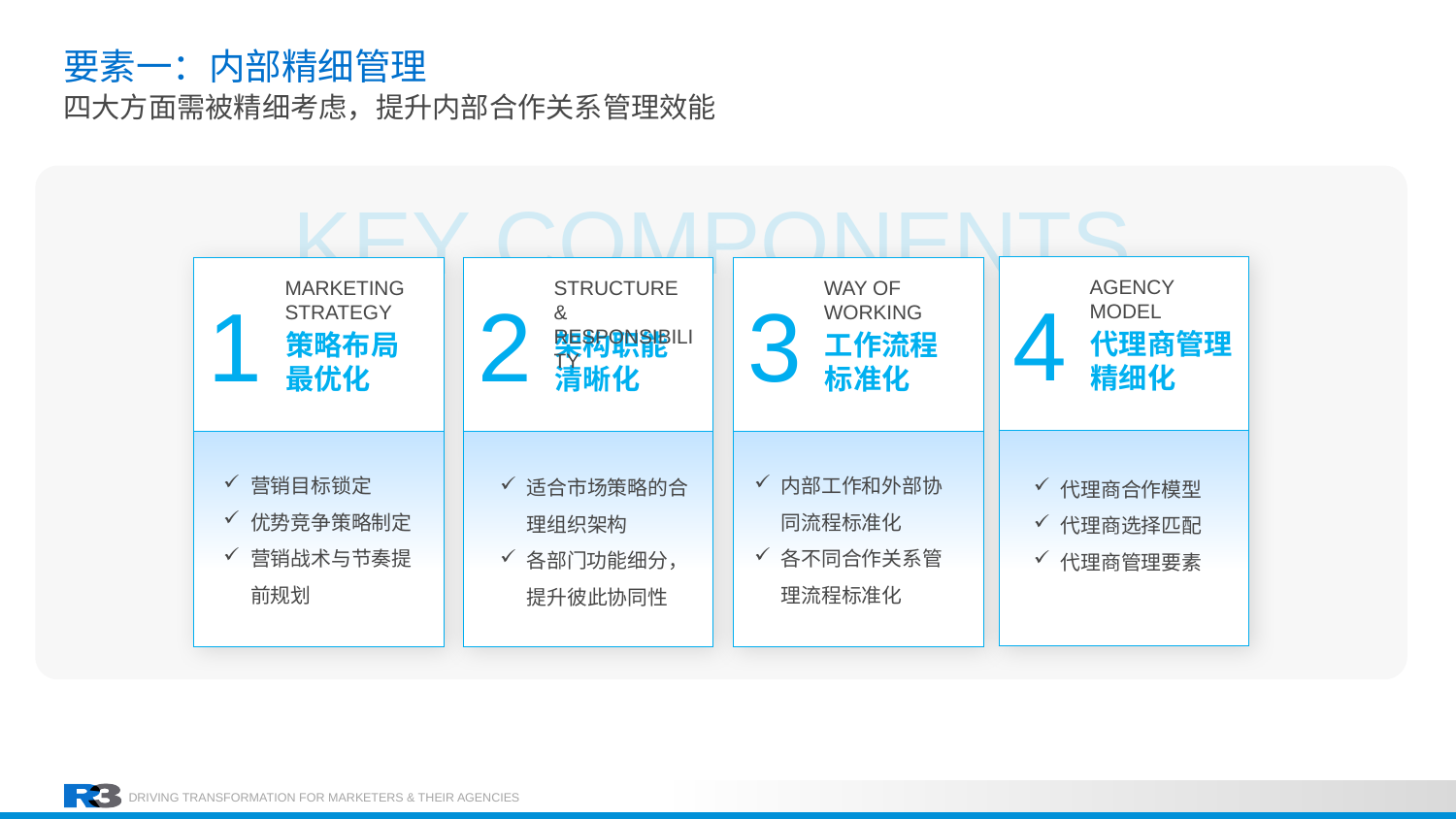

# 要素一：内部精细管理 四大方面需被精细考虑，提升内部合作关系管理效能

KEY COMPONENTS
| 4 |  |
| --- | --- |
|  |  |
| 1 |  |
| --- | --- |
|  |  |
| 2 |  |
| --- | --- |
|  |  |
| 3 |  |
| --- | --- |
|  |  |
AGENCY
MODEL
MARKETING
STRATEGY
STRUCTURE &
RESPONSIBILITY
WAY OF
WORKING
代理商管理
精细化
策略布局
最优化
架构职能
清晰化
工作流程
标准化
营销目标锁定
优势竞争策略制定
营销战术与节奏提前规划
内部工作和外部协同流程标准化
各不同合作关系管理流程标准化
适合市场策略的合理组织架构
各部门功能细分，提升彼此协同性
代理商合作模型
代理商选择匹配
代理商管理要素
76